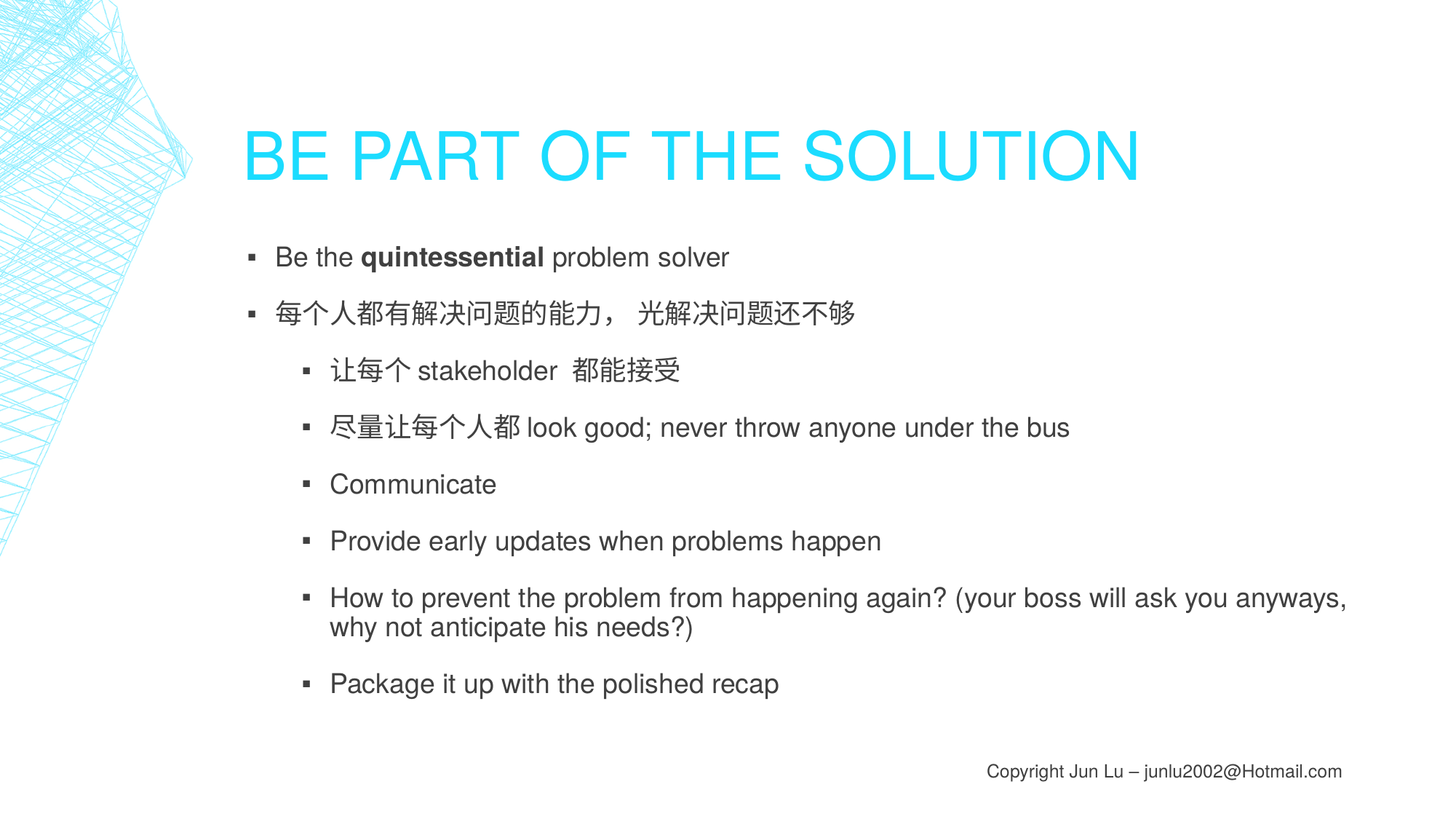

# BE PART OF THE SOLUTION
Be the quintessential problem solver
每个人都有解决问题的能力， 光解决问题还不够
让每个stakeholder 都能接受
尽量让每个人都look good; never throw anyone under the bus
Communicate
Provide early updates when problems happen
How to prevent the problem from happening again? (your boss will ask you anyways, why not anticipate his needs?)
Package it up with the polished recap
Copyright Jun Lu – junlu2002@Hotmail.com